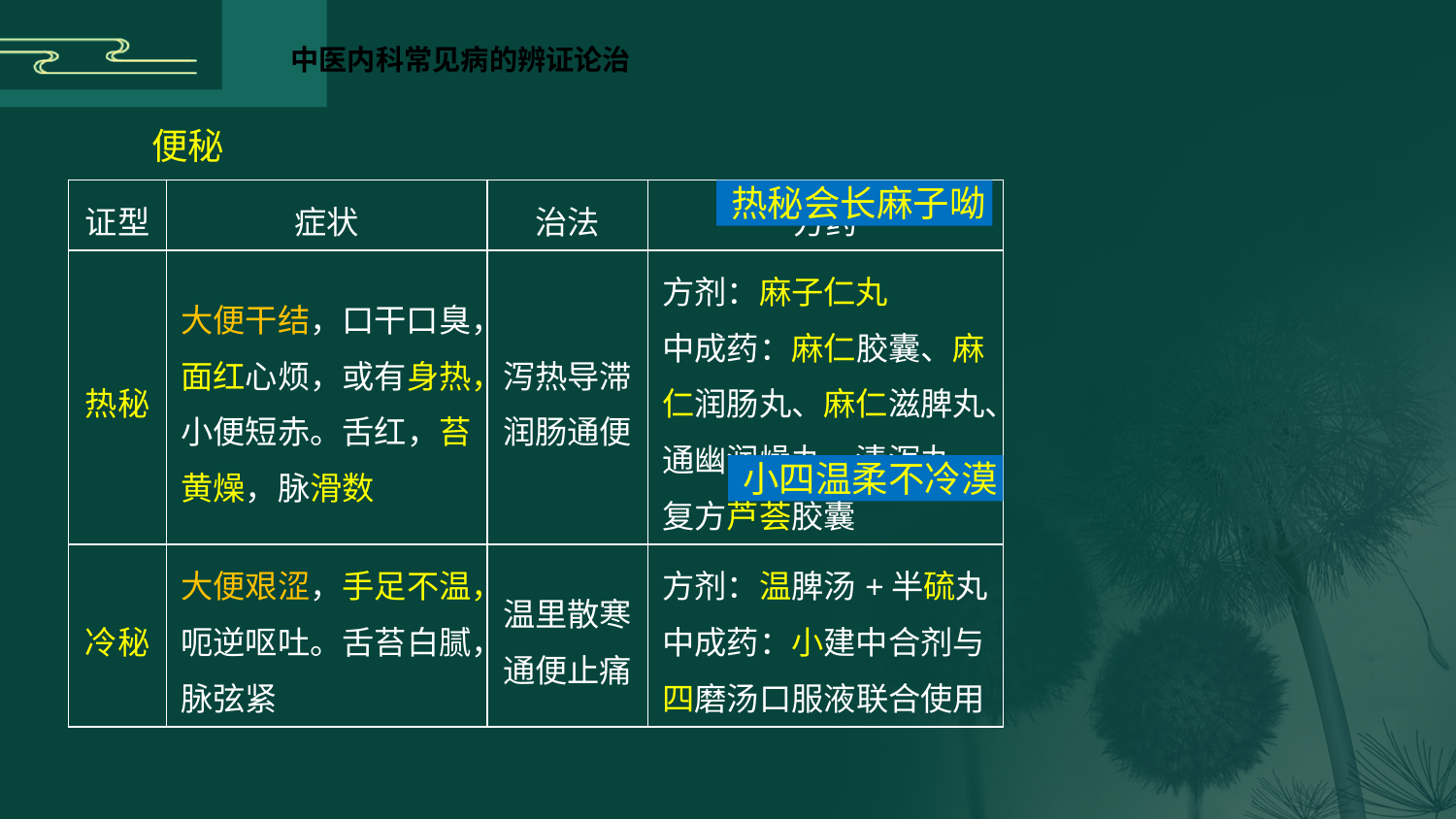

便秘

热秘会长麻子呦
| 证型 | 症状 | 治法 | 方药 |
| --- | --- | --- | --- |
| 热秘 | 大便干结，口干口臭，面红心烦，或有身热，小便短赤。舌红，苔黄燥，脉滑数 | 泻热导滞 润肠通便 | 方剂：麻子仁丸 中成药：麻仁胶囊、麻仁润肠丸、麻仁滋脾丸、通幽润燥丸、清泻丸、复方芦荟胶囊 |
| 冷秘 | 大便艰涩，手足不温，呃逆呕吐。舌苔白腻，脉弦紧 | 温里散寒 通便止痛 | 方剂：温脾汤+半硫丸 中成药：小建中合剂与四磨汤口服液联合使用 |
小四温柔不冷漠